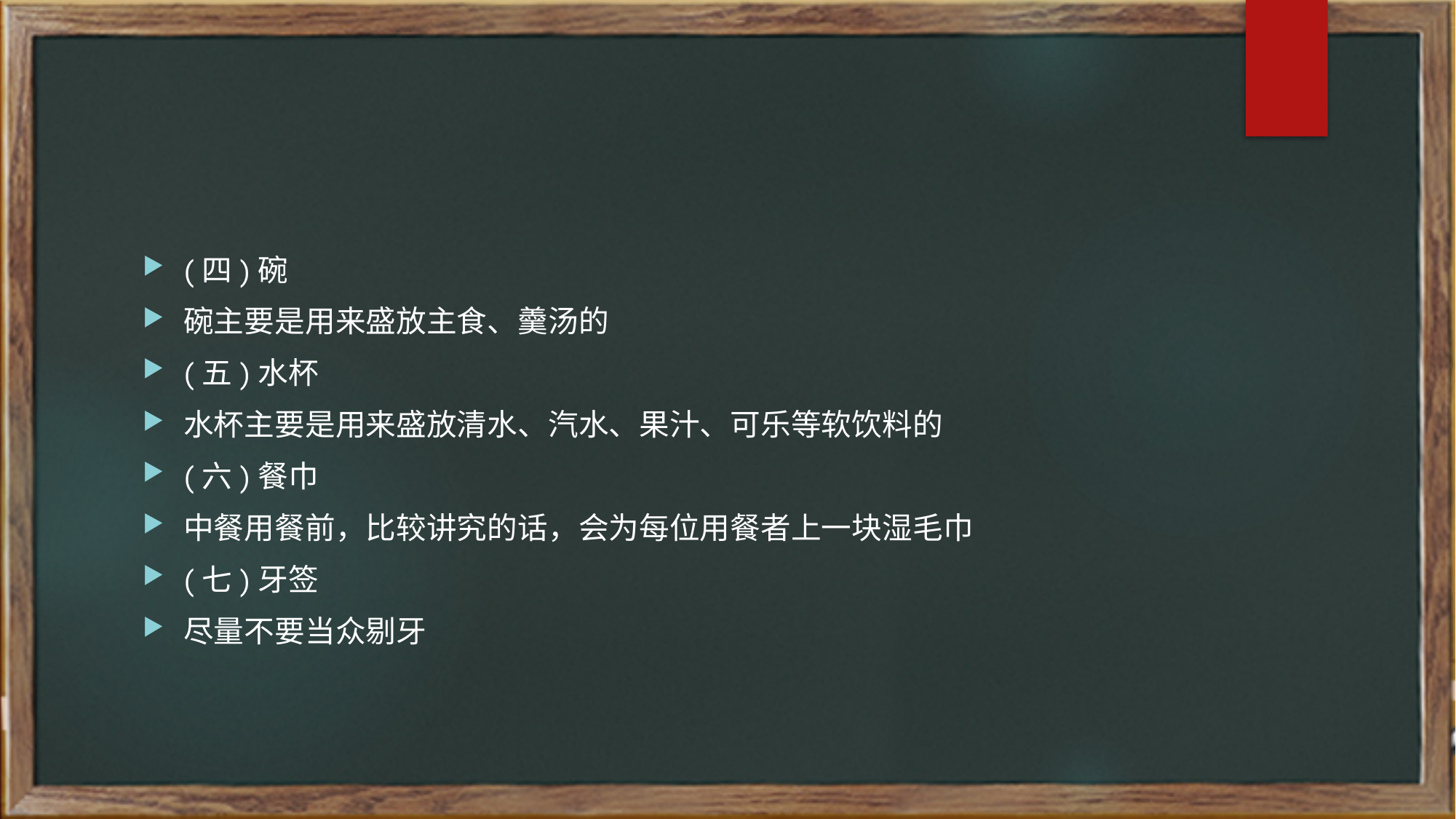

(四)碗
碗主要是用来盛放主食、羹汤的
(五)水杯
水杯主要是用来盛放清水、汽水、果汁、可乐等软饮料的
(六)餐巾
中餐用餐前，比较讲究的话，会为每位用餐者上一块湿毛巾
(七)牙签
尽量不要当众剔牙